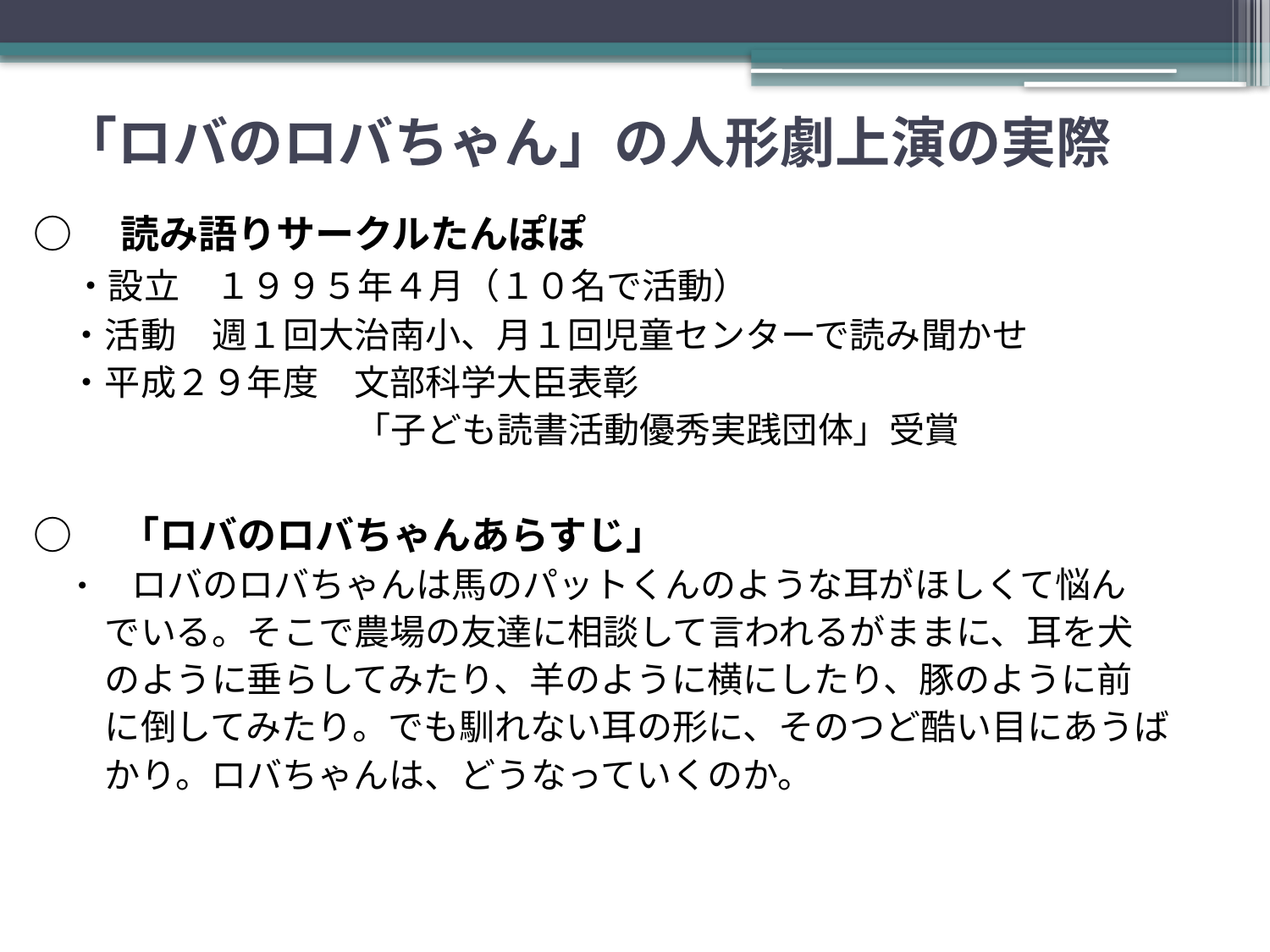

# 「ロバのロバちゃん」の人形劇上演の実際
○　読み語りサークルたんぽぽ
　・設立　１９９５年４月（１０名で活動）
　・活動　週１回大治南小、月１回児童センターで読み聞かせ
　・平成２９年度　文部科学大臣表彰
                                       「子ども読書活動優秀実践団体」受賞

○　「ロバのロバちゃんあらすじ」
　・　ロバのロバちゃんは馬のパットくんのような耳がほしくて悩ん
　　でいる。そこで農場の友達に相談して言われるがままに、耳を犬
　　のように垂らしてみたり、羊のように横にしたり、豚のように前
　　に倒してみたり。でも馴れない耳の形に、そのつど酷い目にあうば
　　かり。ロバちゃんは、どうなっていくのか。